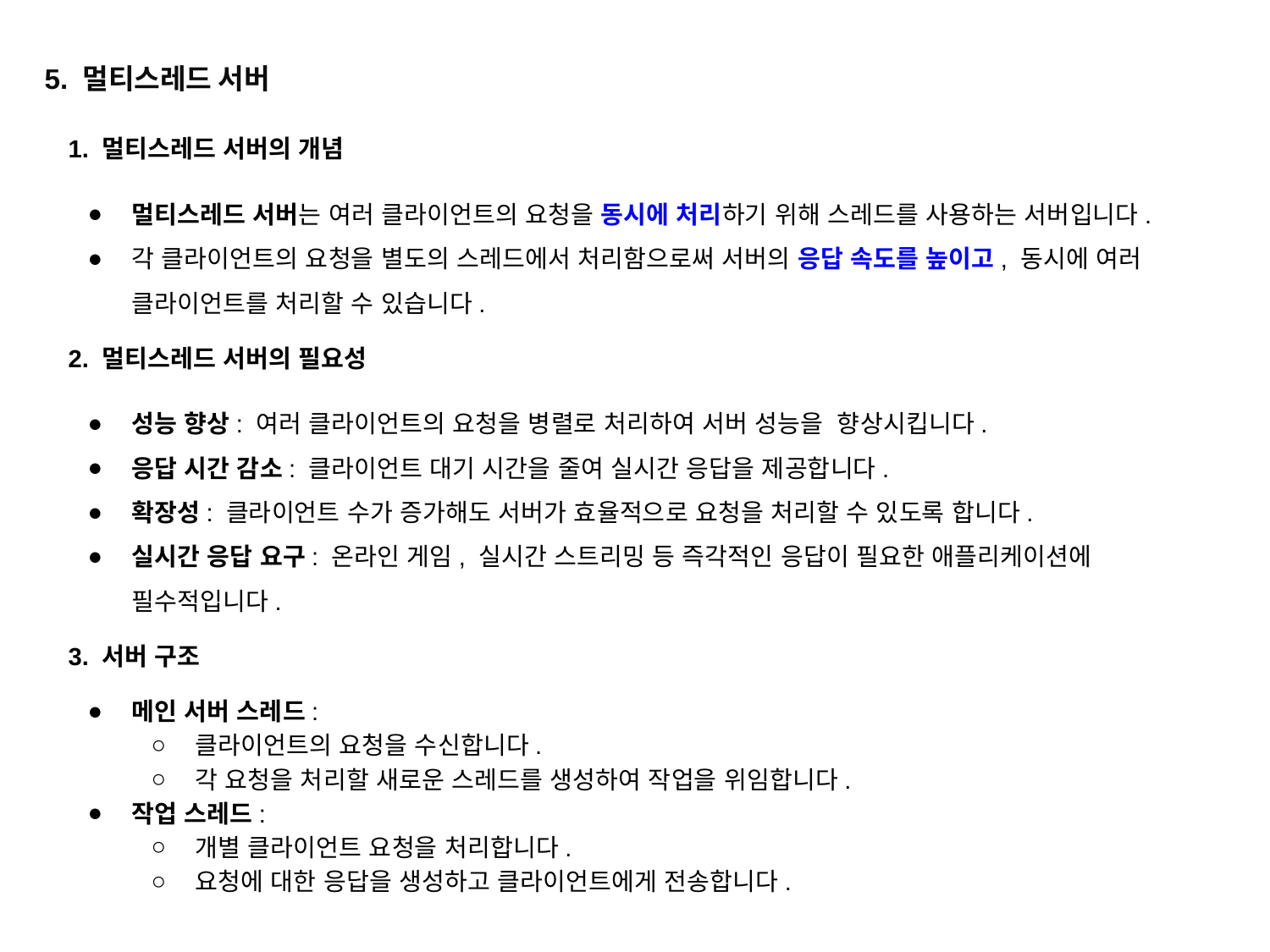

5. 멀티스레드 서버
1. 멀티스레드 서버의 개념
멀티스레드 서버는 여러 클라이언트의 요청을 동시에 처리하기 위해 스레드를 사용하는 서버입니다.
각 클라이언트의 요청을 별도의 스레드에서 처리함으로써 서버의 응답 속도를 높이고, 동시에 여러 클라이언트를 처리할 수 있습니다.
2. 멀티스레드 서버의 필요성
성능 향상: 여러 클라이언트의 요청을 병렬로 처리하여 서버 성능을  향상시킵니다.
응답 시간 감소: 클라이언트 대기 시간을 줄여 실시간 응답을 제공합니다.
확장성: 클라이언트 수가 증가해도 서버가 효율적으로 요청을 처리할 수 있도록 합니다.
실시간 응답 요구: 온라인 게임, 실시간 스트리밍 등 즉각적인 응답이 필요한 애플리케이션에 필수적입니다.
3. 서버 구조
메인 서버 스레드:
클라이언트의 요청을 수신합니다.
각 요청을 처리할 새로운 스레드를 생성하여 작업을 위임합니다.
작업 스레드:
개별 클라이언트 요청을 처리합니다.
요청에 대한 응답을 생성하고 클라이언트에게 전송합니다.